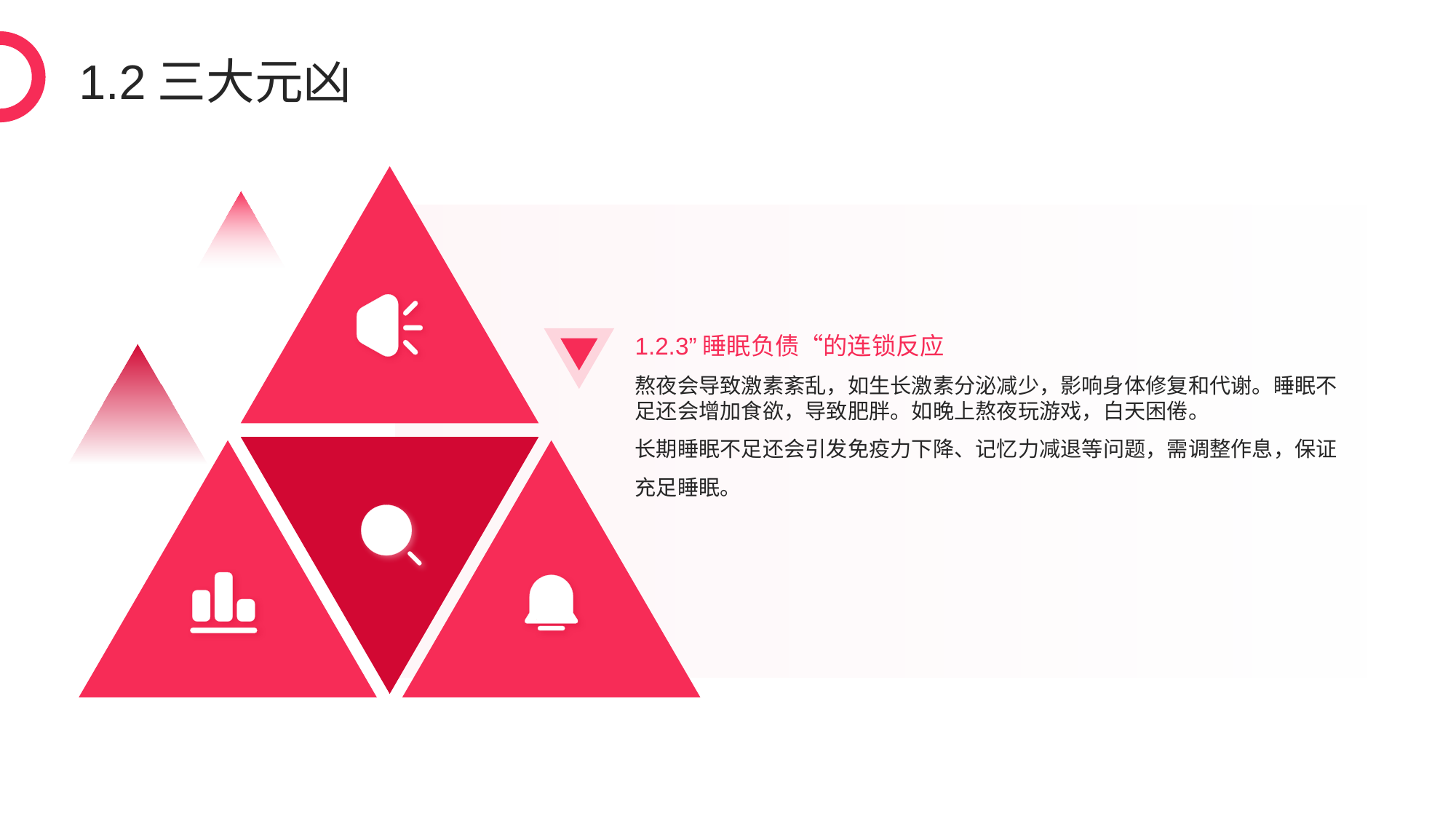

1.2三大元凶

1.2.3”睡眠负债“的连锁反应

熬夜会导致激素紊乱，如生长激素分泌减少，影响身体修复和代谢。睡眠不足还会增加食欲，导致肥胖。如晚上熬夜玩游戏，白天困倦。
长期睡眠不足还会引发免疫力下降、记忆力减退等问题，需调整作息，保证充足睡眠。